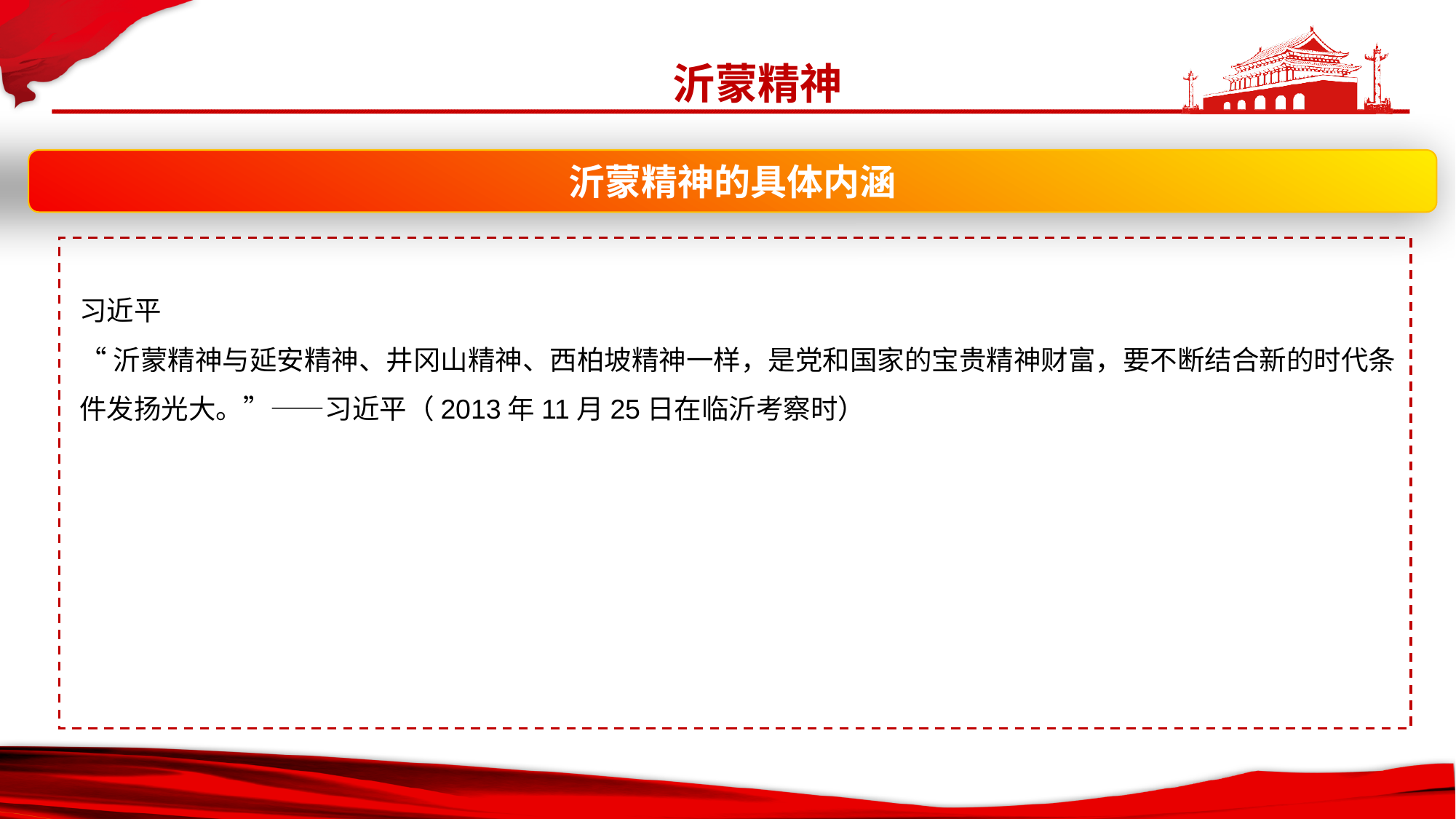

沂蒙精神
沂蒙精神的具体内涵

习近平
“沂蒙精神与延安精神、井冈山精神、西柏坡精神一样，是党和国家的宝贵精神财富，要不断结合新的时代条件发扬光大。”——习近平（2013年11月25日在临沂考察时）